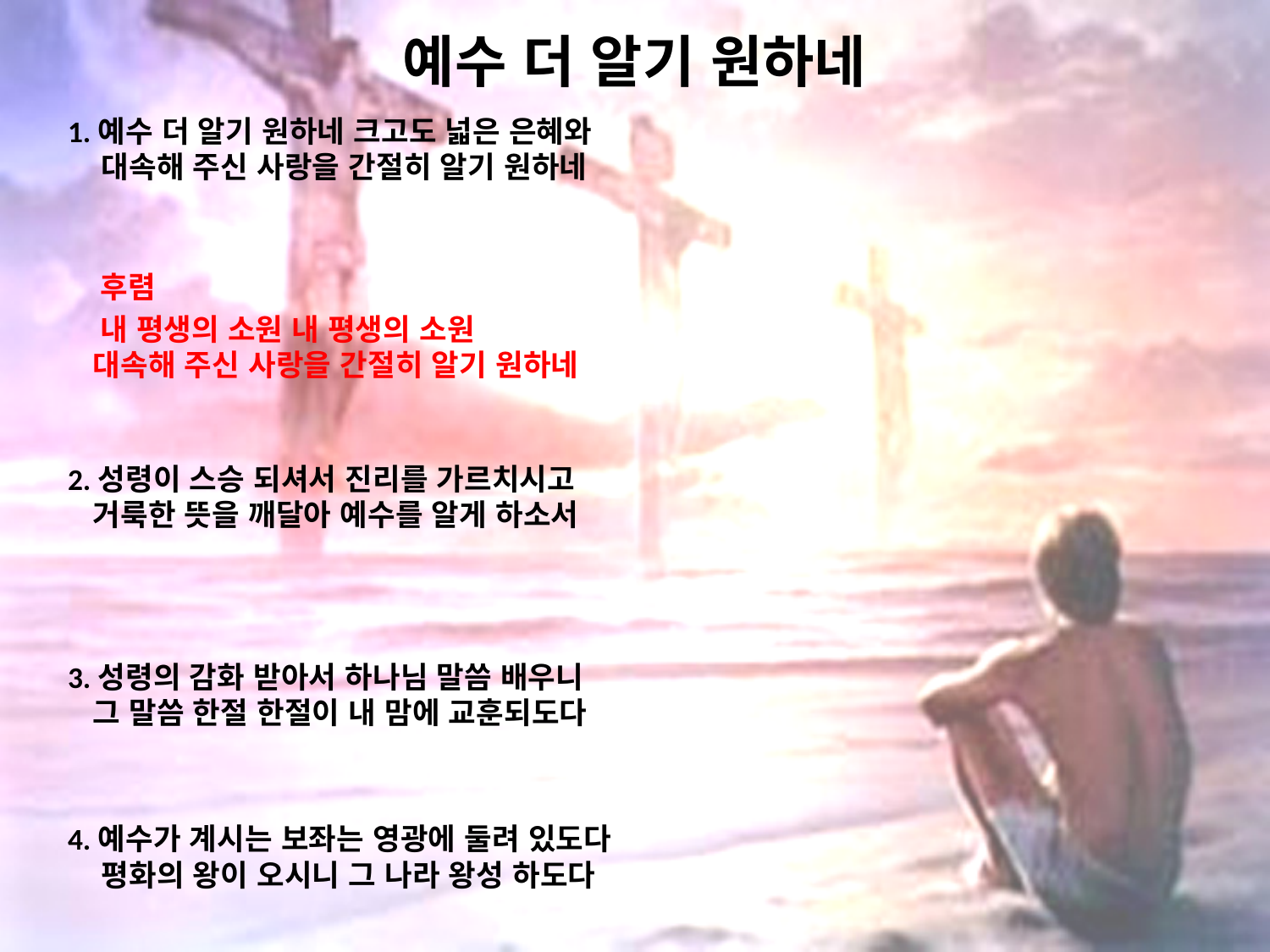

# 예수 더 알기 원하네
1.예수 더 알기 원하네 크고도 넓은 은혜와
    대속해 주신 사랑을 간절히 알기 원하네

   후렴
   내 평생의 소원 내 평생의 소원
   대속해 주신 사랑을 간절히 알기 원하네
2.성령이 스승 되셔서 진리를 가르치시고
   거룩한 뜻을 깨달아 예수를 알게 하소서

3.성령의 감화 받아서 하나님 말씀 배우니
   그 말씀 한절 한절이 내 맘에 교훈되도다

4.예수가 계시는 보좌는 영광에 둘려 있도다
    평화의 왕이 오시니 그 나라 왕성 하도다